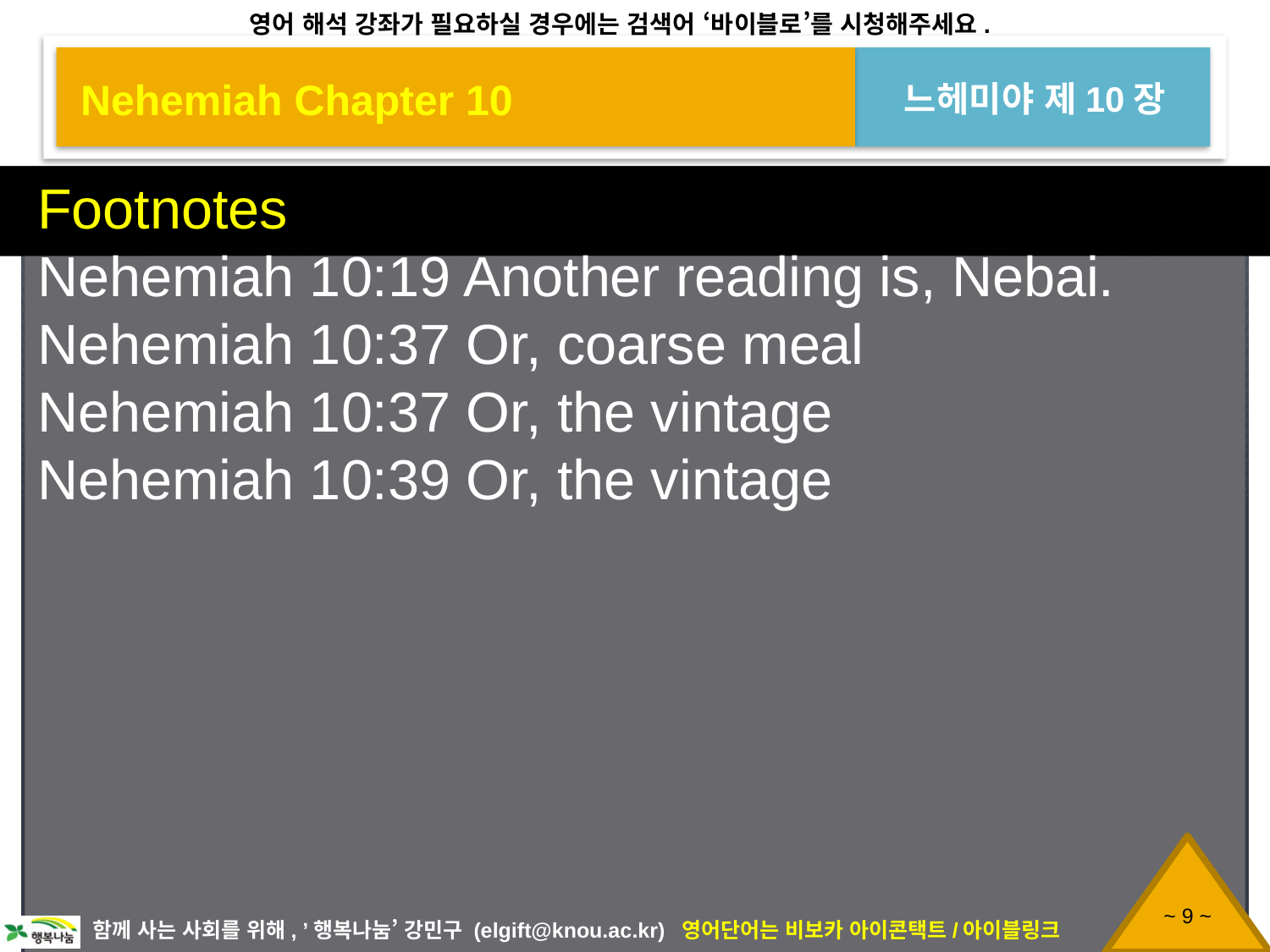

Nehemiah Chapter 10
느헤미야 제10장
Footnotes
Nehemiah 10:19 Another reading is, Nebai.
Nehemiah 10:37 Or, coarse meal
Nehemiah 10:37 Or, the vintage
Nehemiah 10:39 Or, the vintage